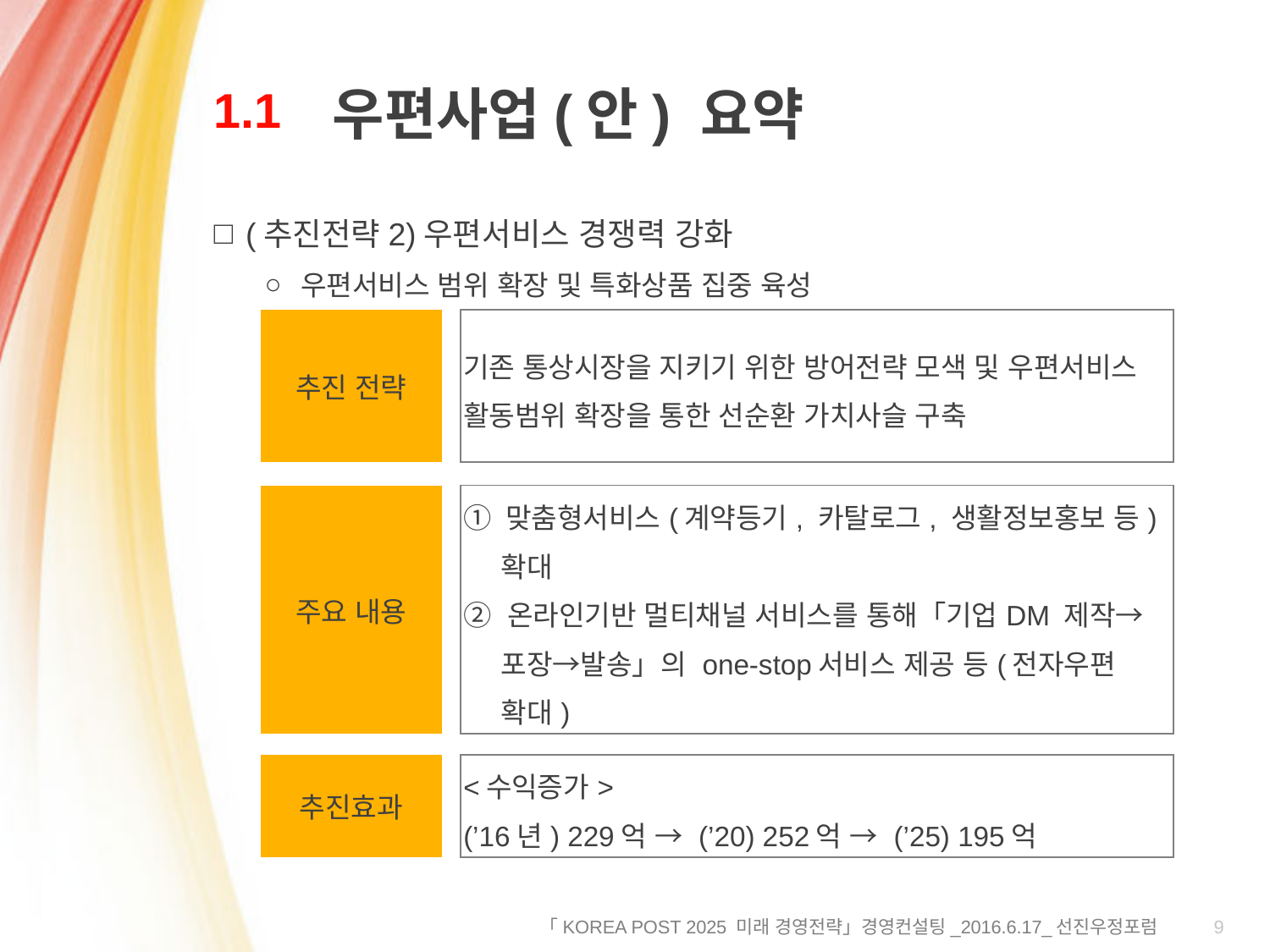

# 1.1
우편사업(안) 요약
(추진전략2)우편서비스 경쟁력 강화
우편서비스 범위 확장 및 특화상품 집중 육성
| 추진 전략 |  | 기존 통상시장을 지키기 위한 방어전략 모색 및 우편서비스 활동범위 확장을 통한 선순환 가치사슬 구축 |
| --- | --- | --- |
|  |  |  |
| 주요 내용 |  | ① 맞춤형서비스(계약등기, 카탈로그, 생활정보홍보 등) 확대 ② 온라인기반 멀티채널 서비스를 통해「기업DM 제작→포장→발송」의 one-stop서비스 제공 등(전자우편 확대) |
|  |  |  |
| 추진효과 |  | <수익증가> (’16년) 229억 → (’20) 252억 → (’25) 195억 |
9